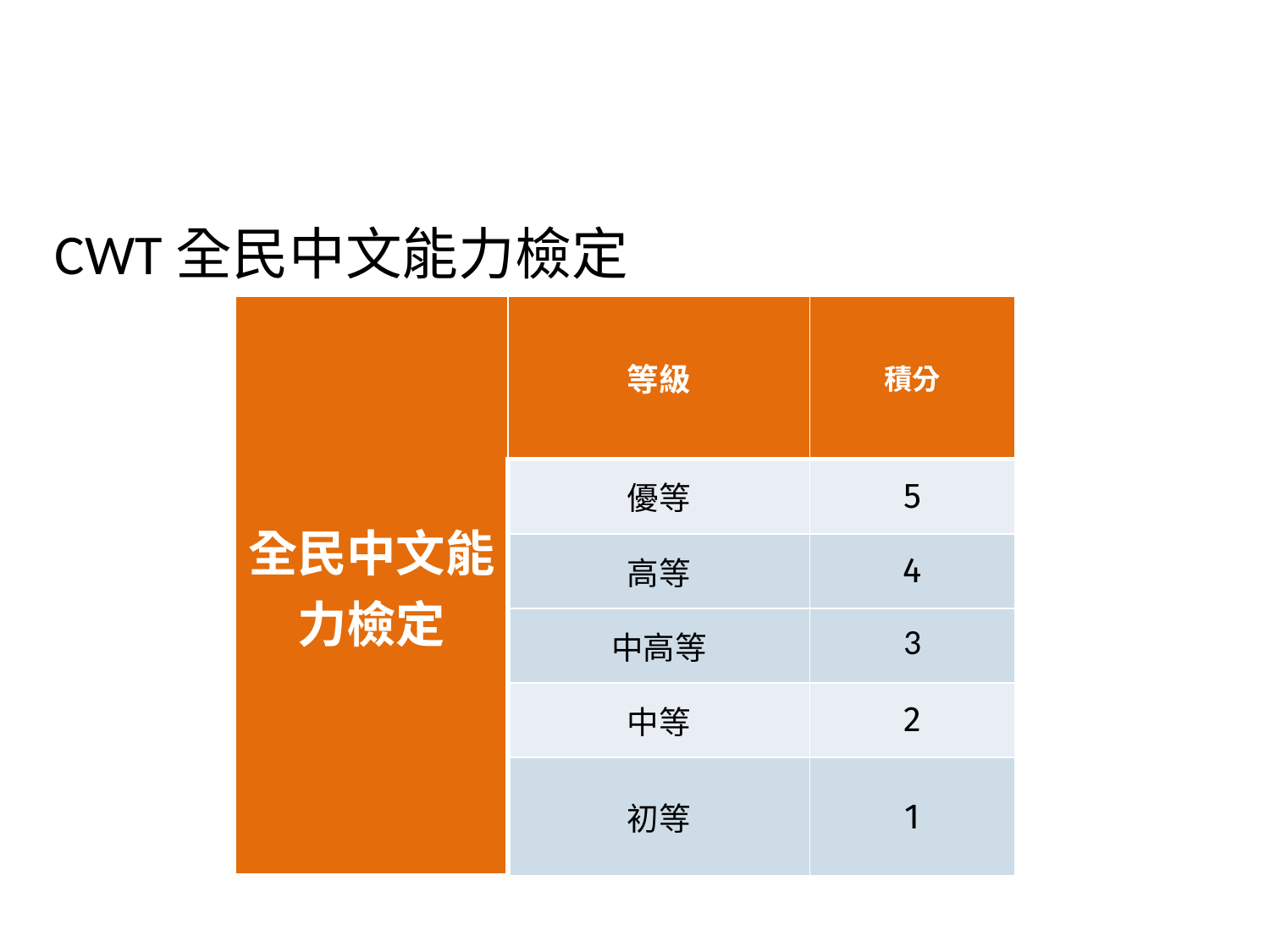

#
CWT全民中文能力檢定
| 全民中文能力檢定 | 等級 | 積分 |
| --- | --- | --- |
|  | 優等 | 5 |
|  | 高等 | 4 |
|  | 中高等 | 3 |
|  | 中等 | 2 |
|  | 初等 | 1 |